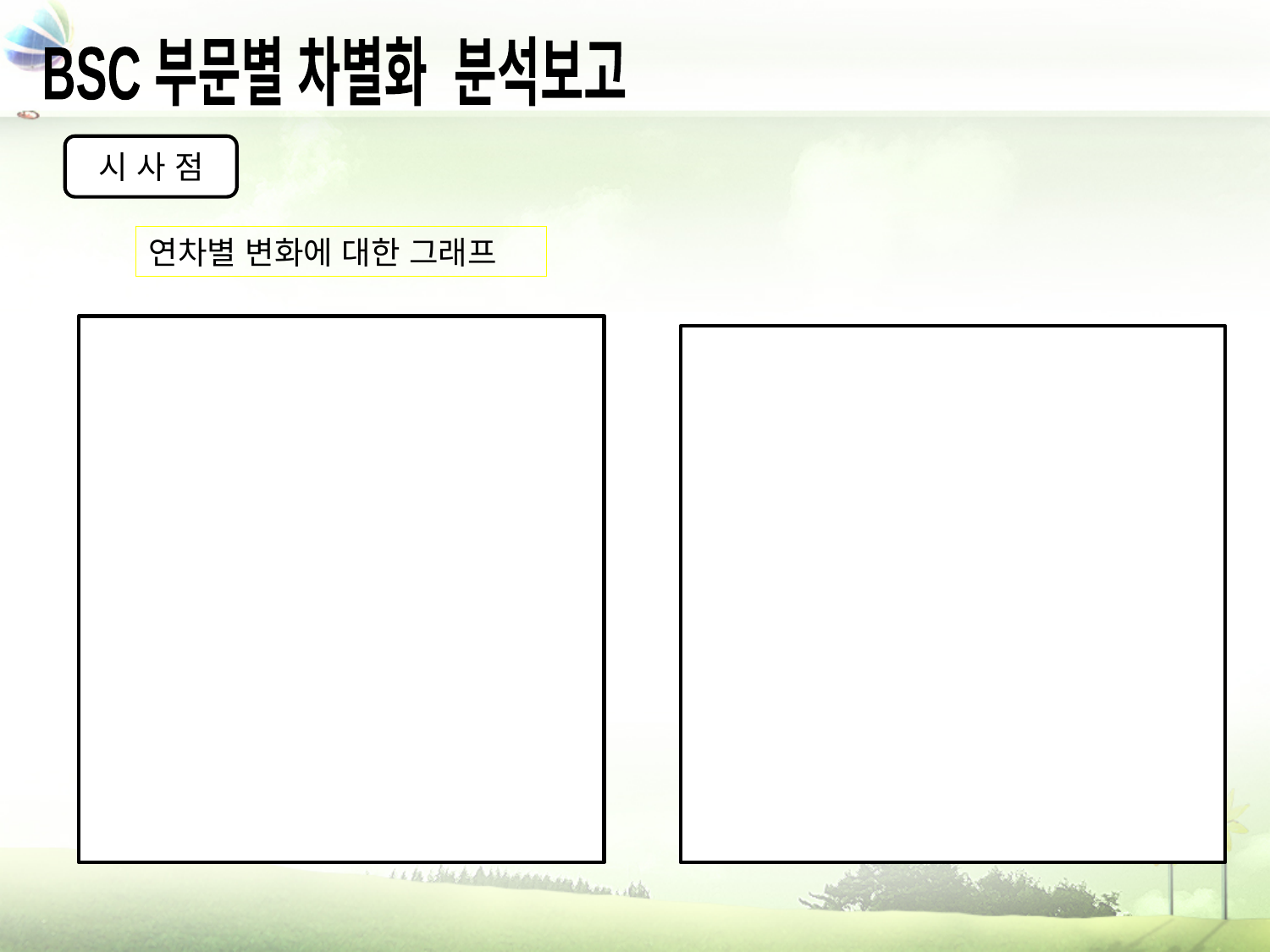

BSC 부문별 차별화  분석보고
시 사 점
연차별 변화에 대한 그래프